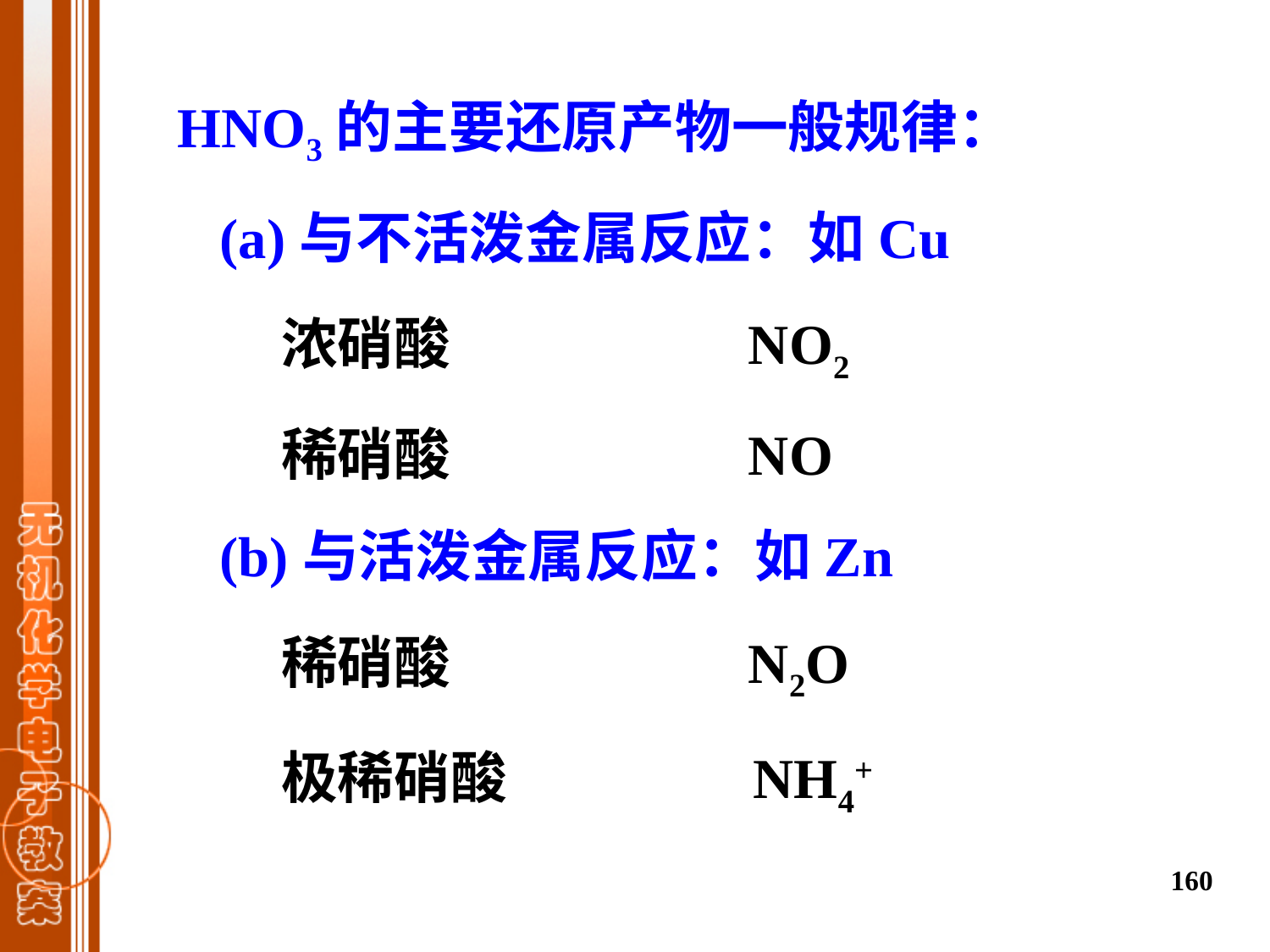

HNO3的主要还原产物一般规律：
   (a)与不活泼金属反应：如Cu
       浓硝酸                      NO2
       稀硝酸                      NO
   (b)与活泼金属反应：如Zn
       稀硝酸                      N2O
       极稀硝酸                  NH4+
160